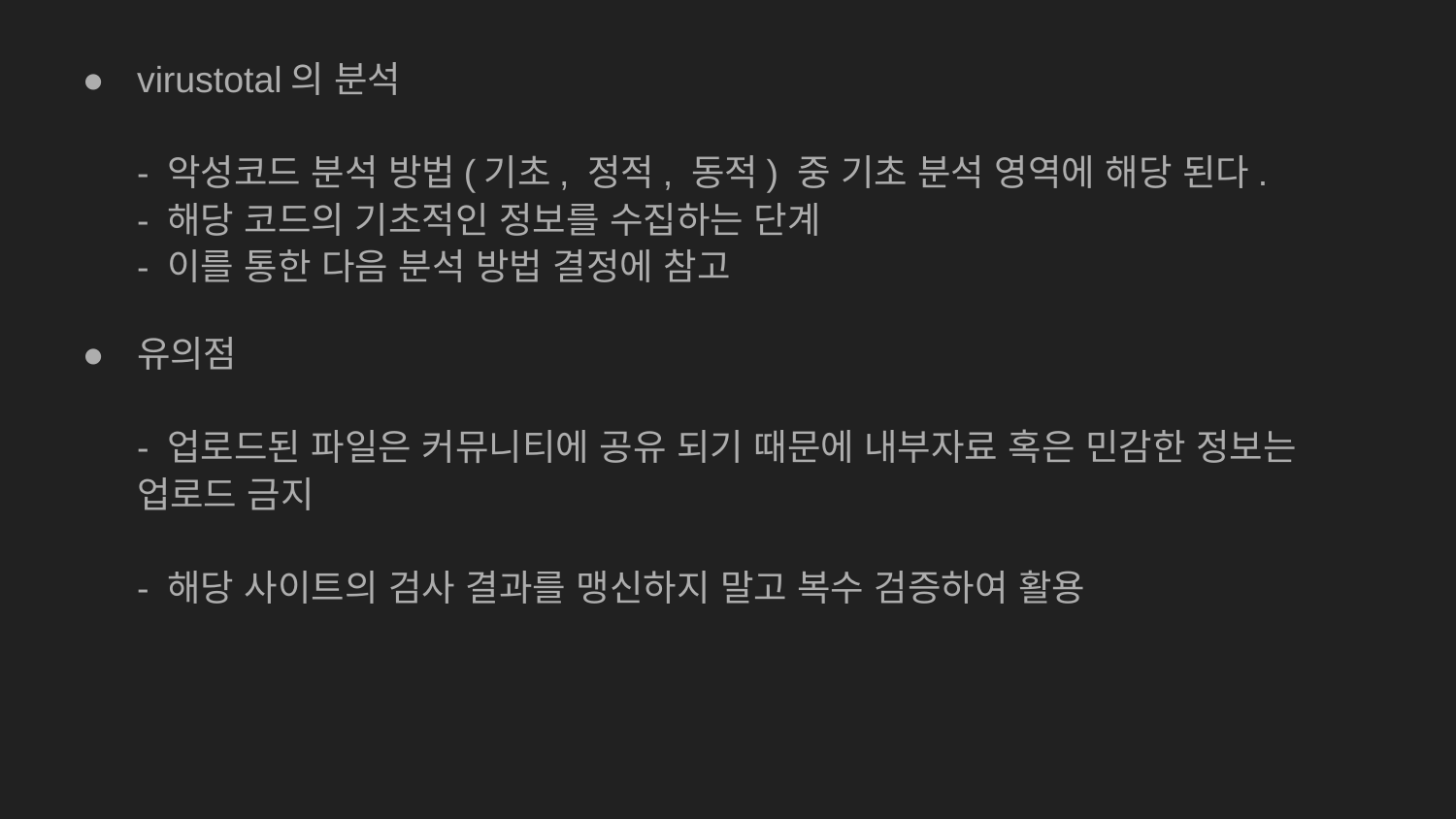

virustotal의 분석
- 악성코드 분석 방법(기초, 정적, 동적) 중 기초 분석 영역에 해당 된다.
- 해당 코드의 기초적인 정보를 수집하는 단계
- 이를 통한 다음 분석 방법 결정에 참고
유의점
- 업로드된 파일은 커뮤니티에 공유 되기 때문에 내부자료 혹은 민감한 정보는 업로드 금지
- 해당 사이트의 검사 결과를 맹신하지 말고 복수 검증하여 활용